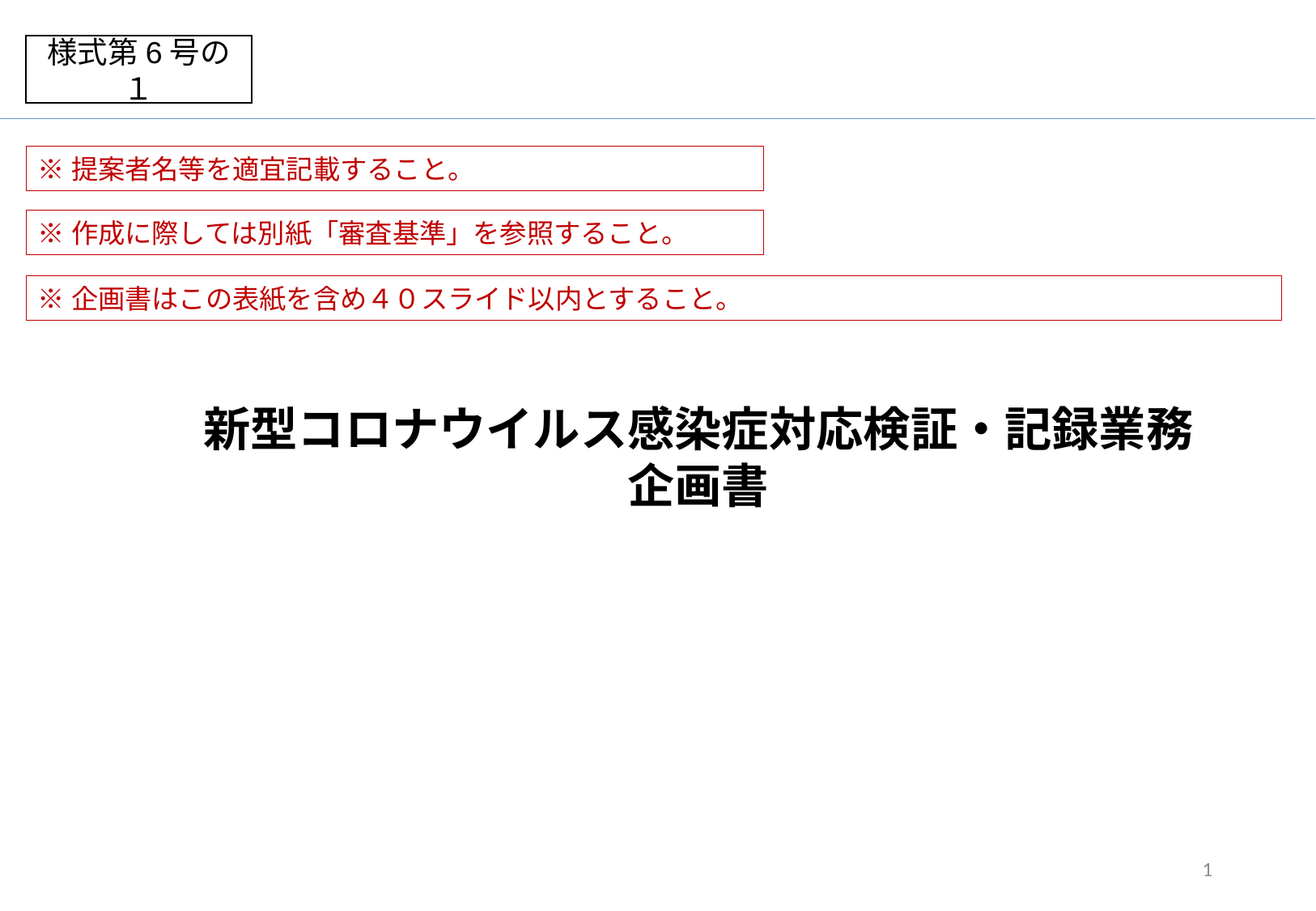

様式第6号の１
※提案者名等を適宜記載すること。
※作成に際しては別紙「審査基準」を参照すること。
※企画書はこの表紙を含め４０スライド以内とすること。
新型コロナウイルス感染症対応検証・記録業務
企画書
1